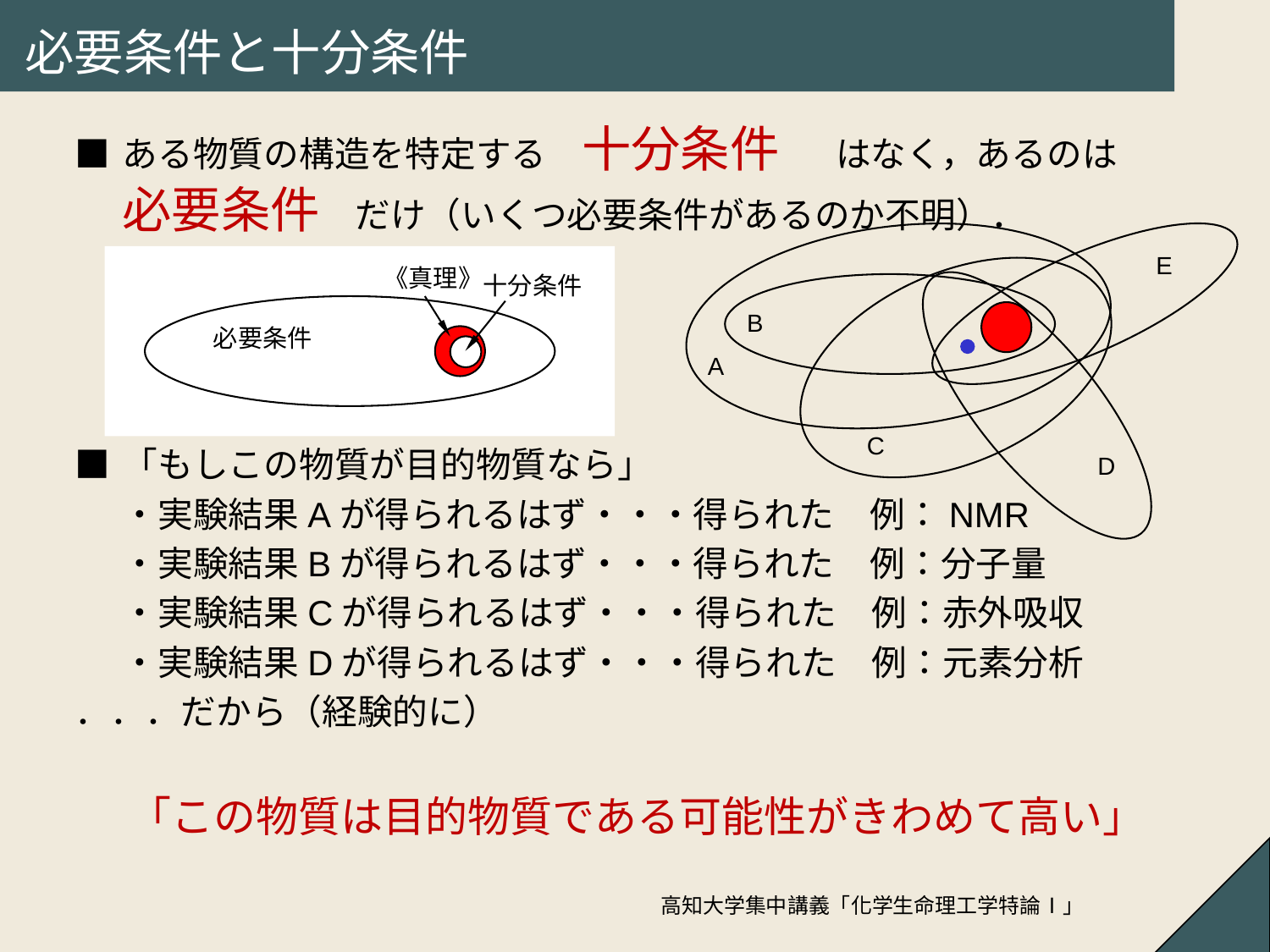

# 必要条件と十分条件
■	ある物質の構造を特定する　十分条件　はなく，あるのは　必要条件　だけ（いくつ必要条件があるのか不明）．

■	「もしこの物質が目的物質なら」
	・実験結果Aが得られるはず・・・得られた　例：NMR
	・実験結果Bが得られるはず・・・得られた　例：分子量
	・実験結果Cが得られるはず・・・得られた　例：赤外吸収
	・実験結果Dが得られるはず・・・得られた　例：元素分析
．．．だから（経験的に）

「この物質は目的物質である可能性がきわめて高い」

E

B

A

C
D

《真理》
十分条件

必要条件